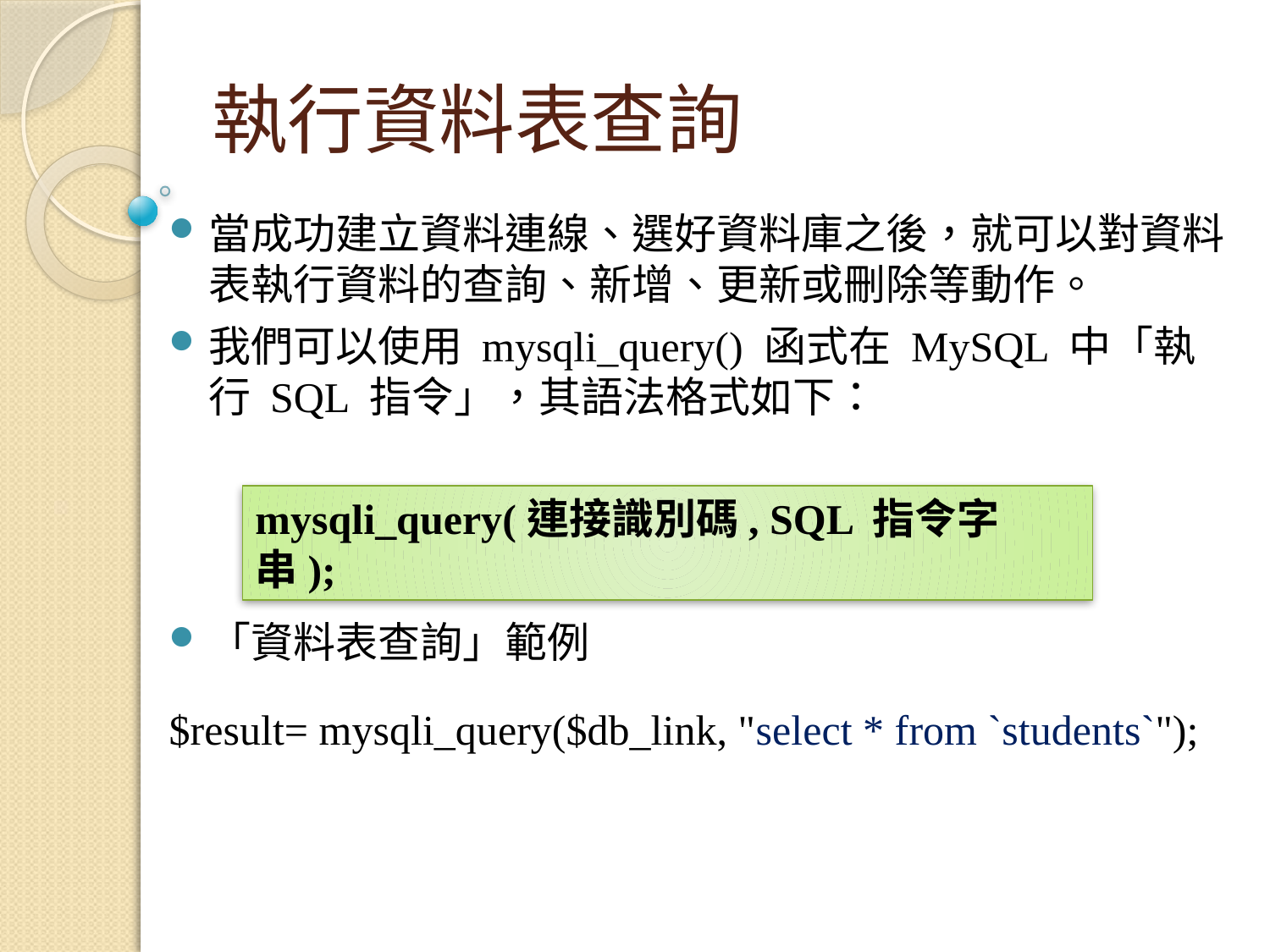

執行資料表查詢
當成功建立資料連線、選好資料庫之後，就可以對資料表執行資料的查詢、新增、更新或刪除等動作。
我們可以使用 mysqli_query() 函式在 MySQL 中「執行 SQL 指令」，其語法格式如下：

「資料表查詢」範例
$result= mysqli_query($db_link, "select * from `students`");

mysqli_query(連接識別碼, SQL 指令字串);